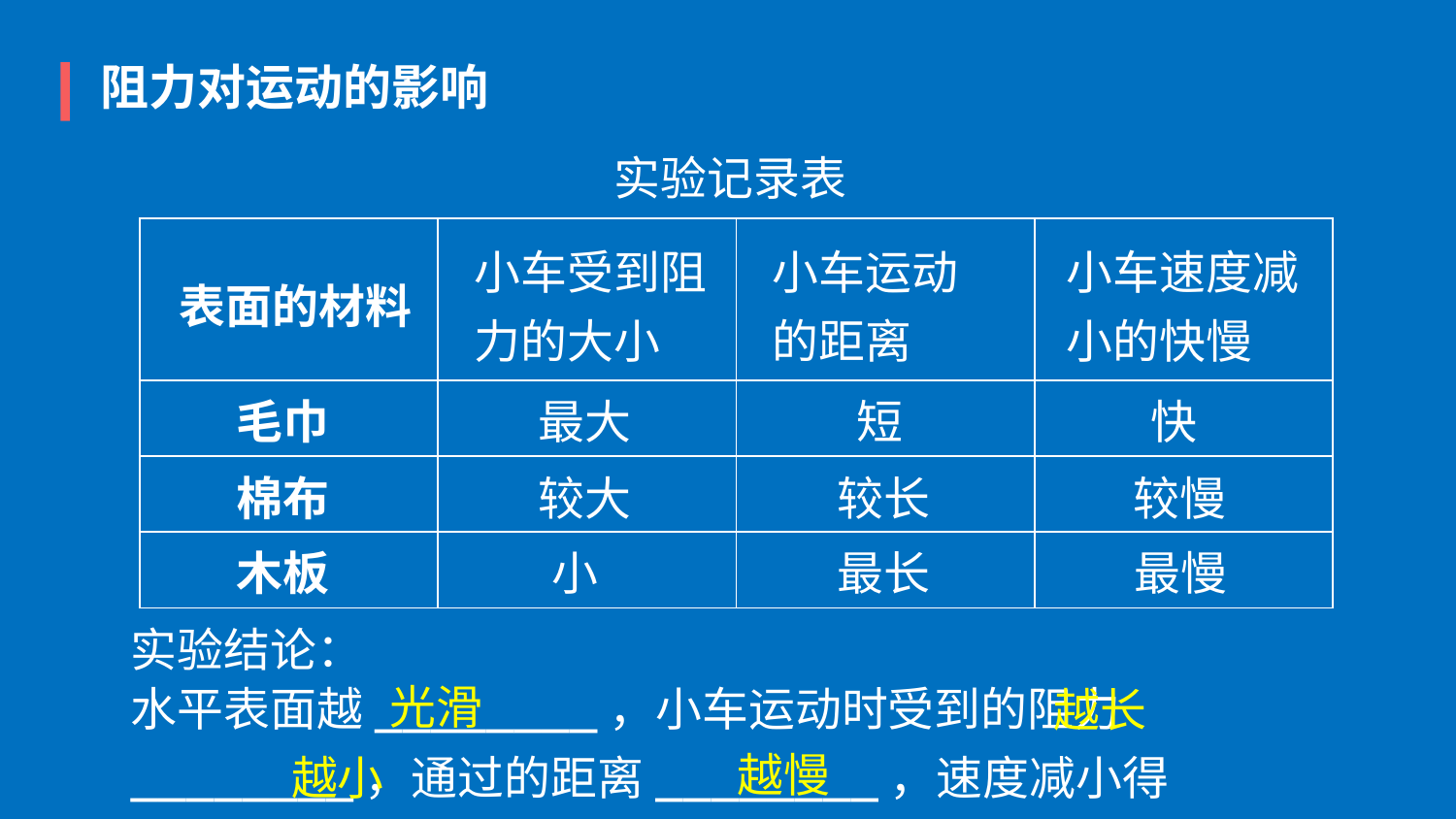

阻力对运动的影响

实验记录表
|  |  |  |  |
| --- | --- | --- | --- |
小车受到阻力的大小
小车运动的距离
小车速度减小的快慢
表面的材料
毛巾
最大
短
快
|  |  |  |  |
| --- | --- | --- | --- |
|  |  |  |  |
|  |  |  |  |
棉布
较大
较长
较慢
木板
小
最长
最慢
实验结论：
光滑
水平表面越________，小车运动时受到的阻力________，通过的距离________，速度减小得________。
越长
越慢
越小